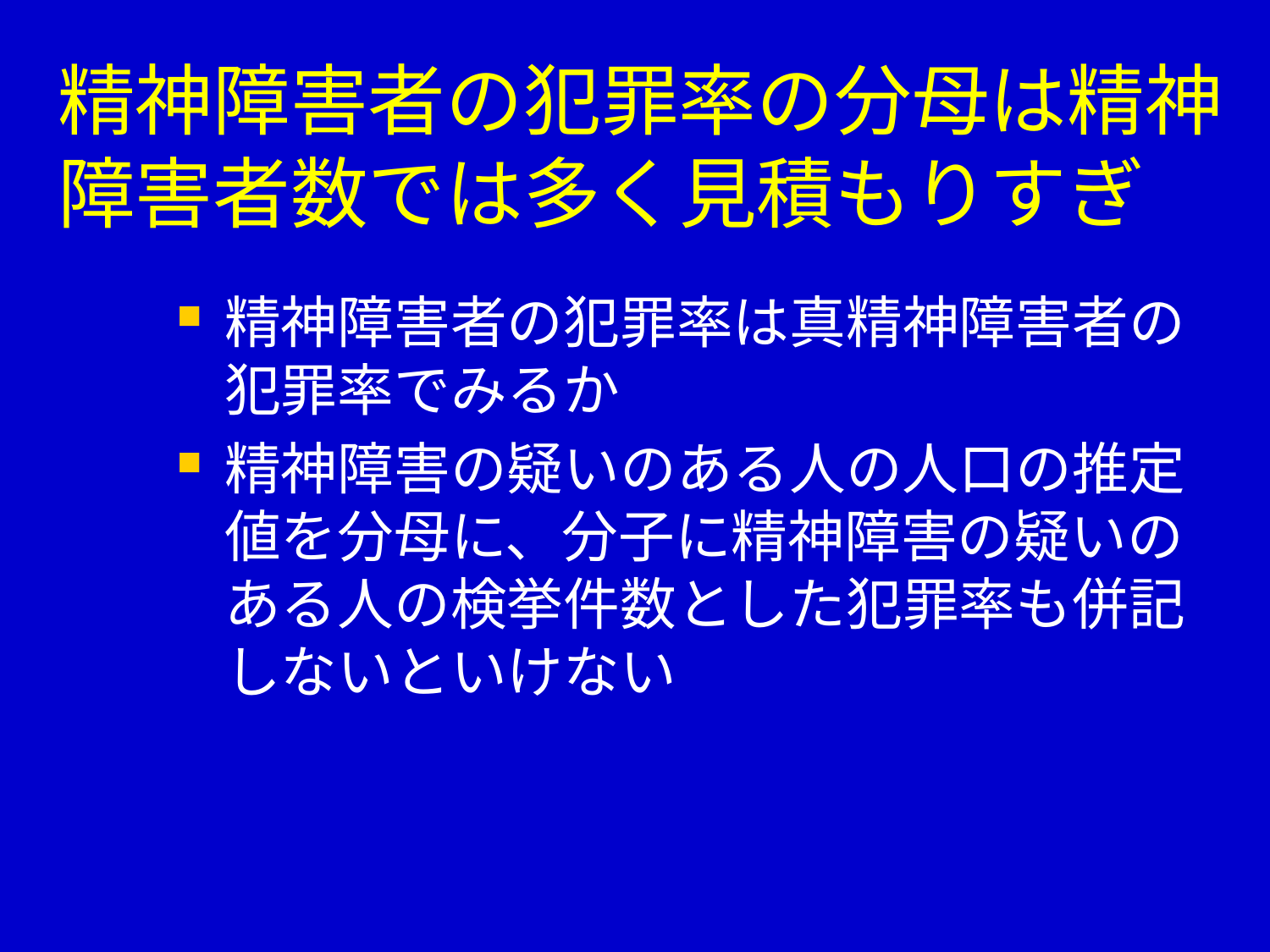

# 精神障害者の犯罪率の分母は精神障害者数では多く見積もりすぎ
精神障害者の犯罪率は真精神障害者の犯罪率でみるか
精神障害の疑いのある人の人口の推定値を分母に、分子に精神障害の疑いのある人の検挙件数とした犯罪率も併記しないといけない